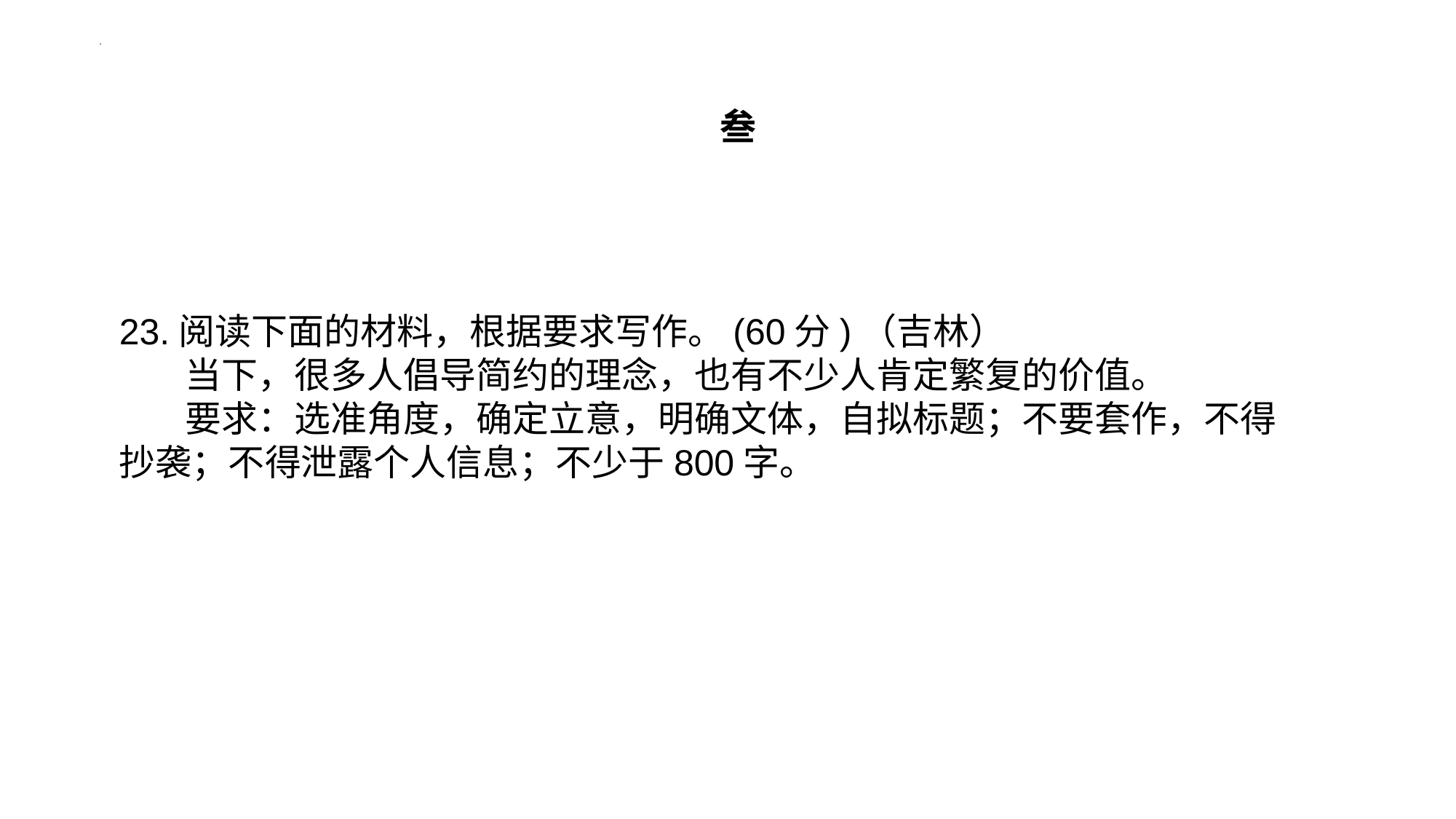

# 叁
23.阅读下面的材料，根据要求写作。(60分)（吉林）
       当下，很多人倡导简约的理念，也有不少人肯定繁复的价值。
       要求：选准角度，确定立意，明确文体，自拟标题；不要套作，不得抄袭；不得泄露个人信息；不少于800字。